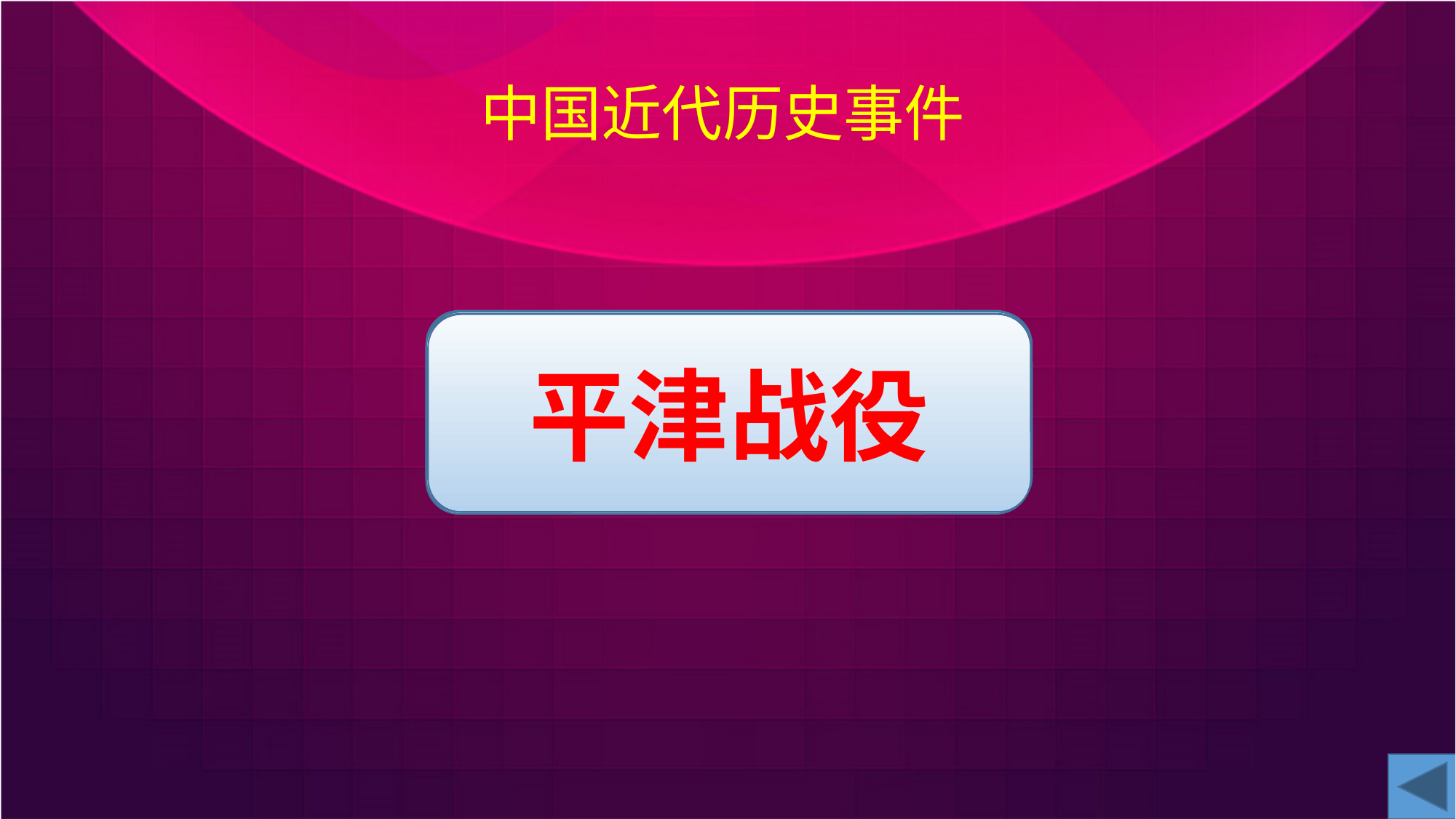

中国近代历史事件
鸦片战争
辛亥革命
太平天国运动
甲午中日战争
北伐战争
戊戌变法
虎门销烟
义和团运动
抗日战争
解放战争
洋务运动
五四运动
八七会议
淮海战役
长征
平津战役
百团大战
国民大革命
辽沈战役